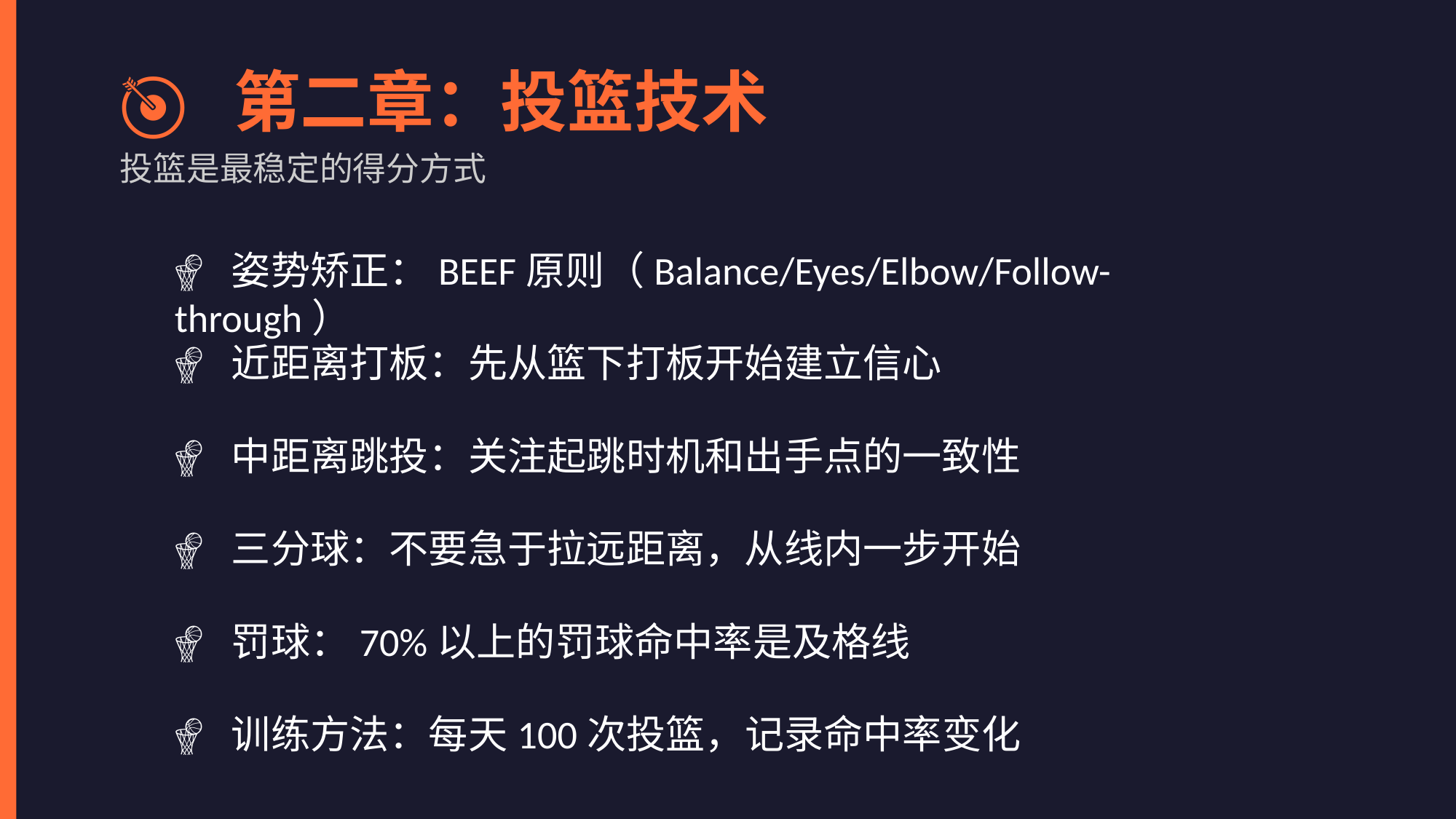

🎯  第二章：投篮技术
投篮是最稳定的得分方式
🏀  姿势矫正：BEEF原则（Balance/Eyes/Elbow/Follow-through）
🏀  近距离打板：先从篮下打板开始建立信心
🏀  中距离跳投：关注起跳时机和出手点的一致性
🏀  三分球：不要急于拉远距离，从线内一步开始
🏀  罚球：70%以上的罚球命中率是及格线
🏀  训练方法：每天100次投篮，记录命中率变化